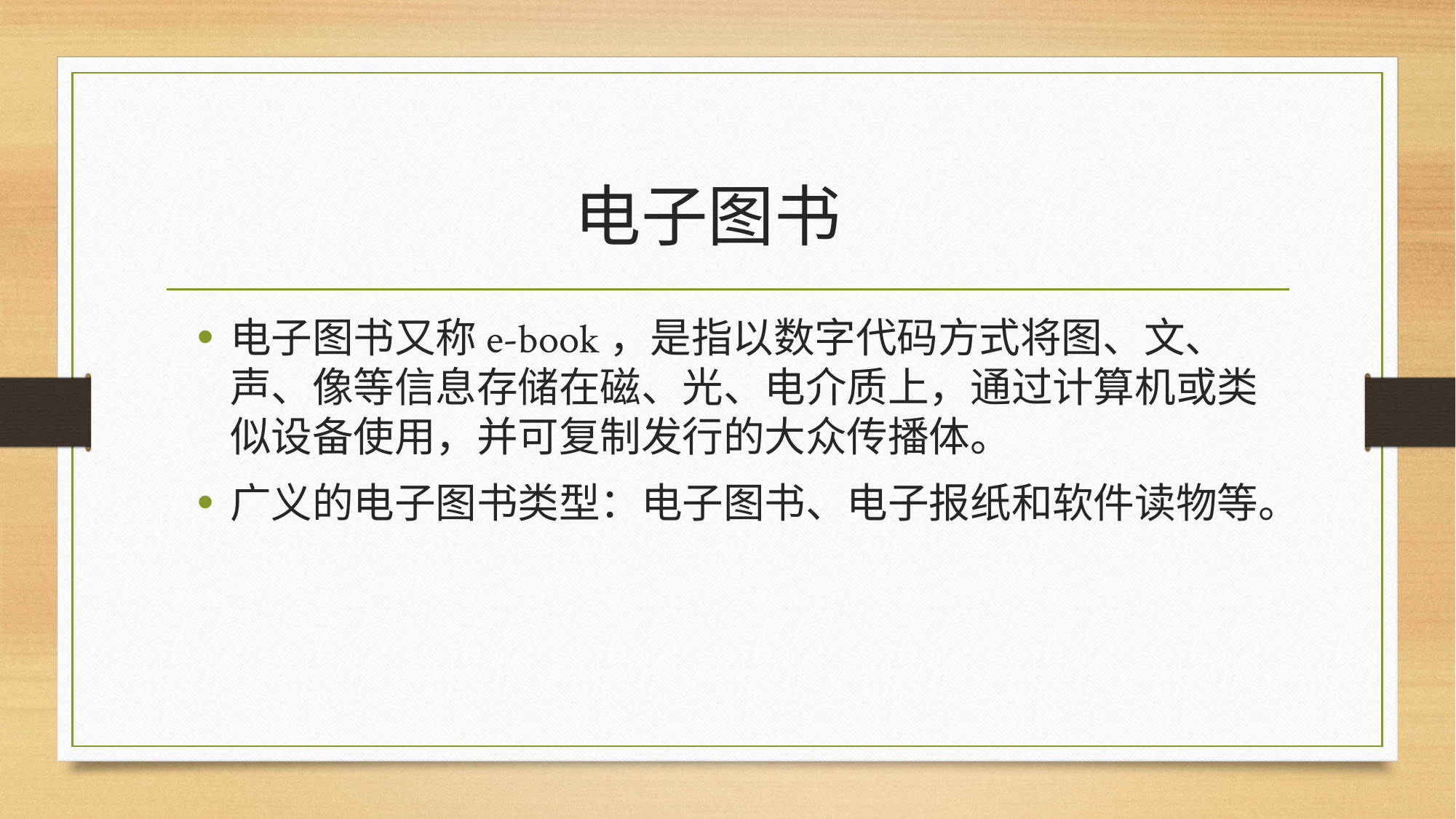

# 电子图书
电子图书又称e-book，是指以数字代码方式将图、文、声、像等信息存储在磁、光、电介质上，通过计算机或类似设备使用，并可复制发行的大众传播体。
广义的电子图书类型：电子图书、电子报纸和软件读物等。